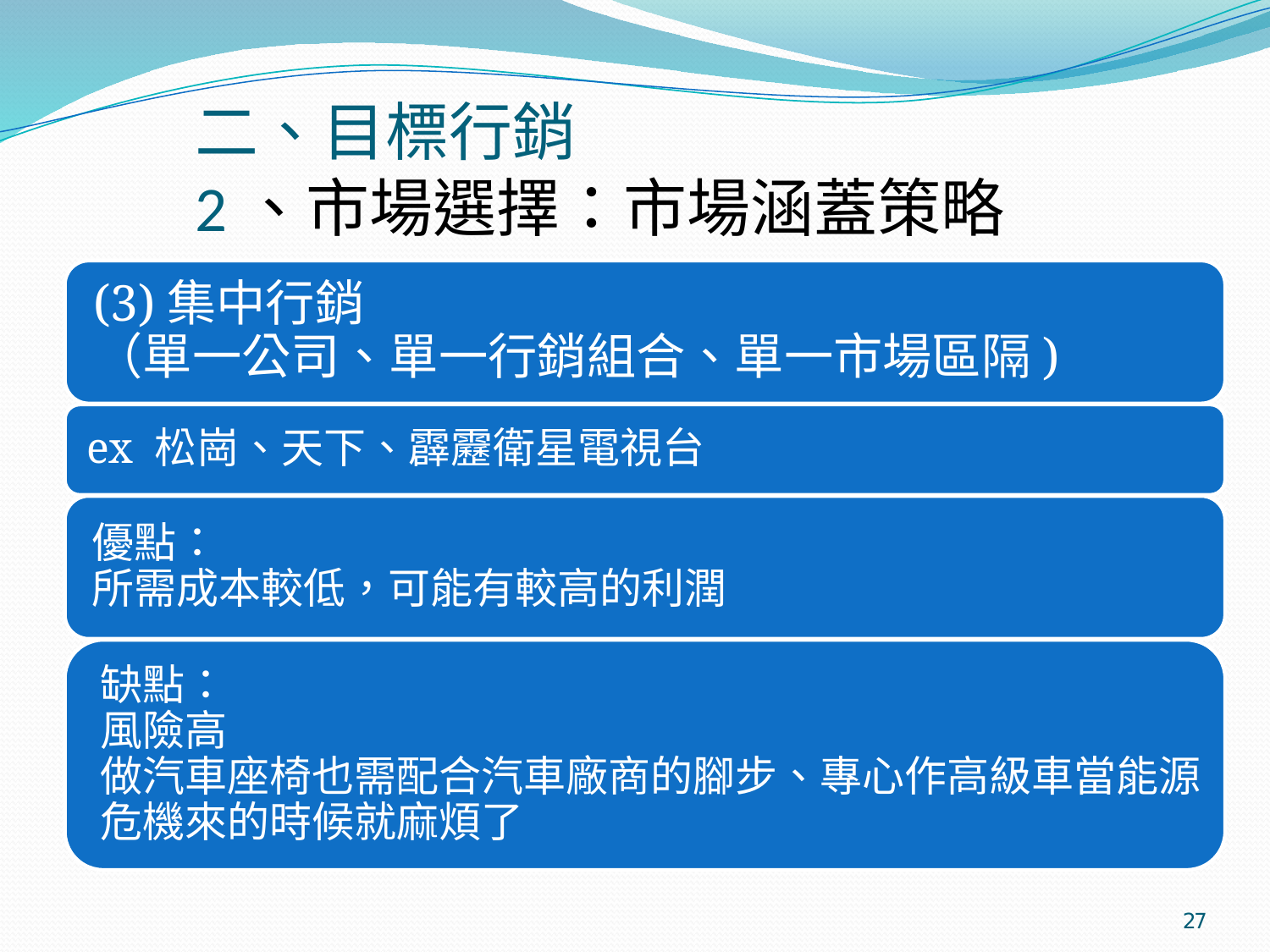

# 二、目標行銷 2、市場選擇：市場涵蓋策略
(3)集中行銷
（單一公司、單一行銷組合、單一市場區隔)
ex 松崗、天下、霹靂衛星電視台
優點：
所需成本較低，可能有較高的利潤
缺點：
風險高
做汽車座椅也需配合汽車廠商的腳步、專心作高級車當能源危機來的時候就麻煩了
27